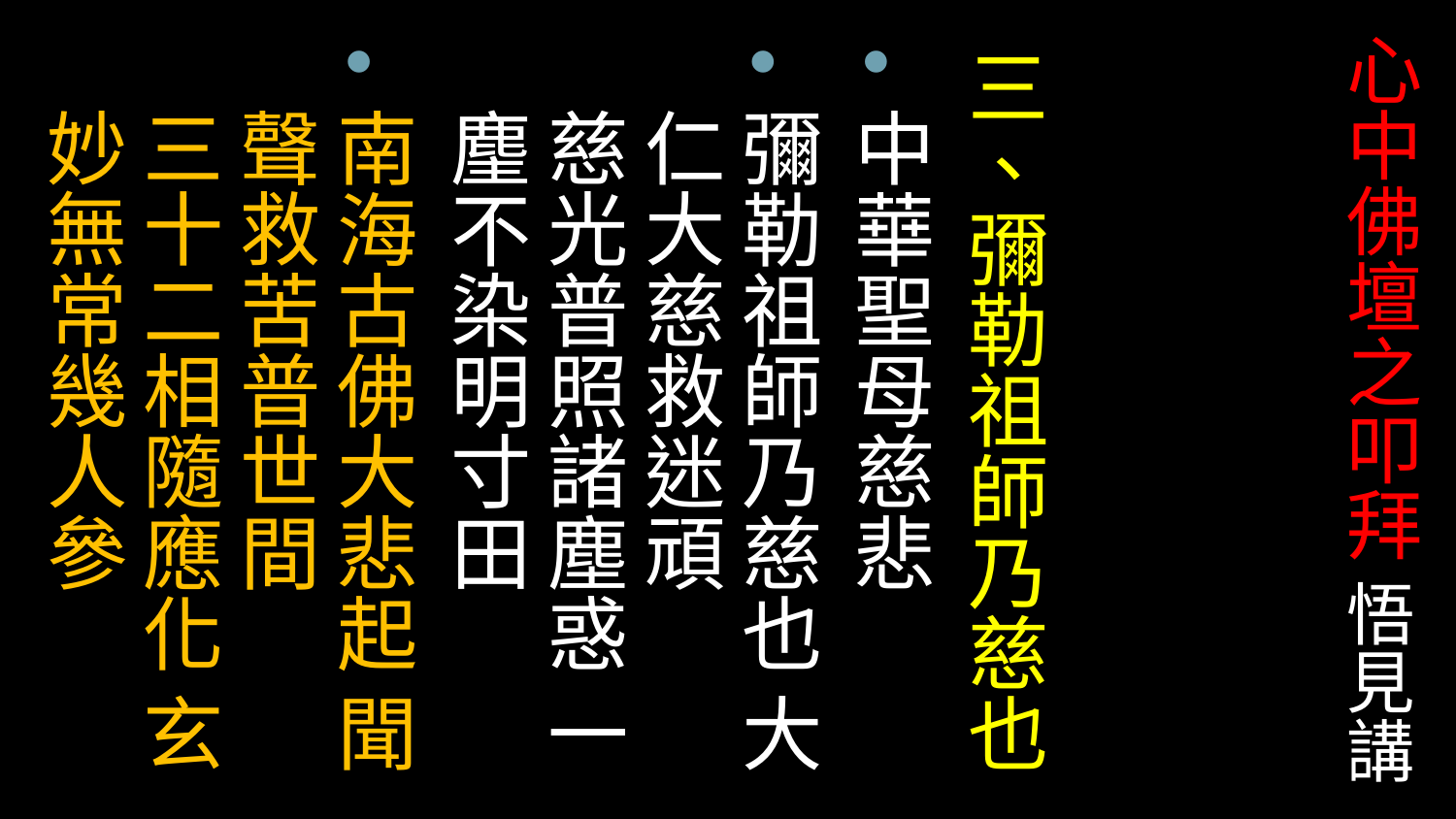

# 心中佛壇之叩拜 悟見講
三、彌勒祖師乃慈也
中華聖母慈悲
彌勒祖師乃慈也 大仁大慈救迷頑
慈光普照諸塵惑 一麈不染明寸田
南海古佛大悲起 聞聲救苦普世間
三十二相隨應化 玄妙無常幾人參